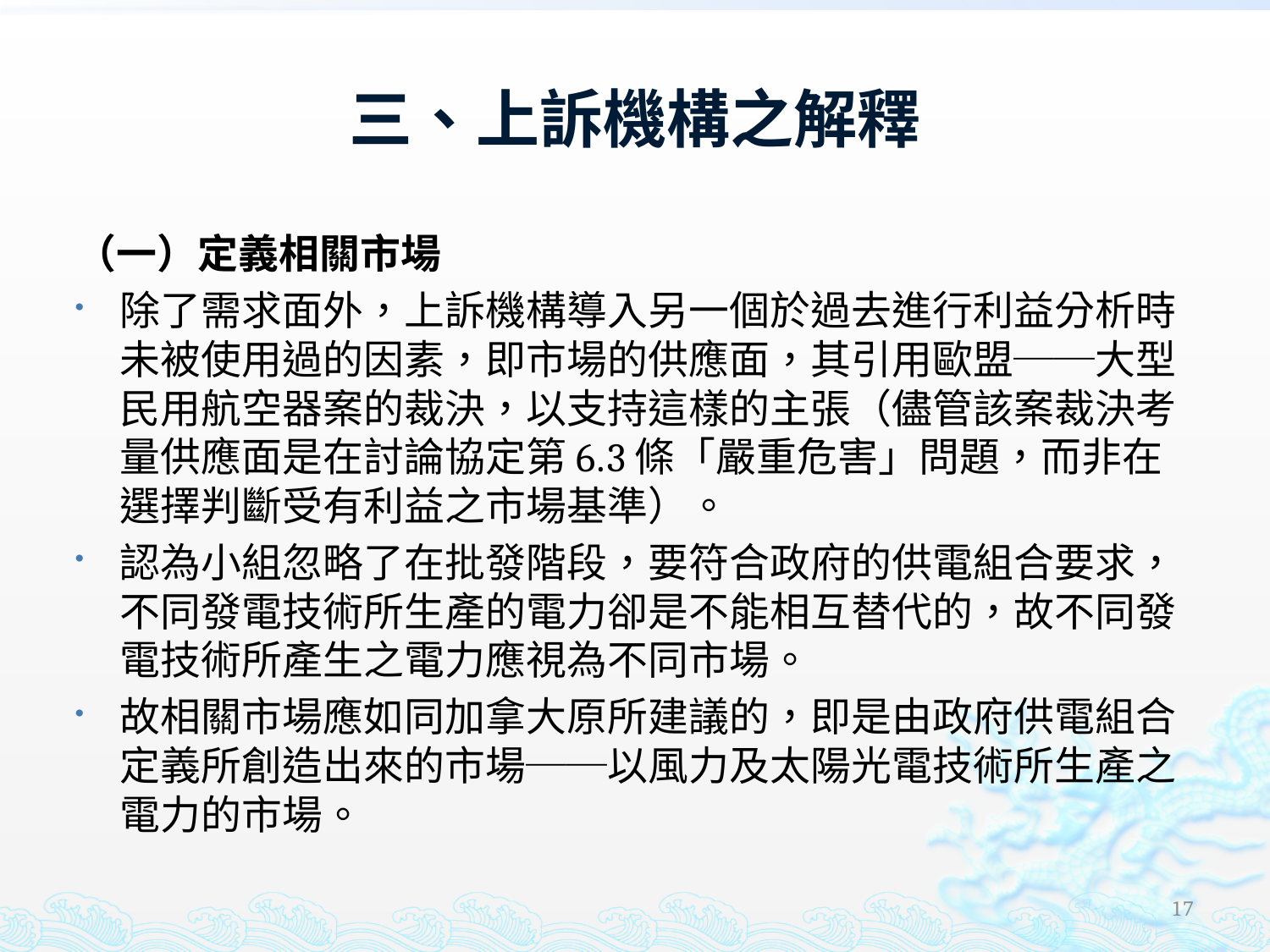

# 三、上訴機構之解釋
（一）定義相關市場
除了需求面外，上訴機構導入另一個於過去進行利益分析時未被使用過的因素，即市場的供應面，其引用歐盟──大型民用航空器案的裁決，以支持這樣的主張（儘管該案裁決考量供應面是在討論協定第6.3條「嚴重危害」問題，而非在選擇判斷受有利益之市場基準）。
認為小組忽略了在批發階段，要符合政府的供電組合要求，不同發電技術所生產的電力卻是不能相互替代的，故不同發電技術所產生之電力應視為不同市場。
故相關市場應如同加拿大原所建議的，即是由政府供電組合定義所創造出來的市場──以風力及太陽光電技術所生產之電力的市場。
17